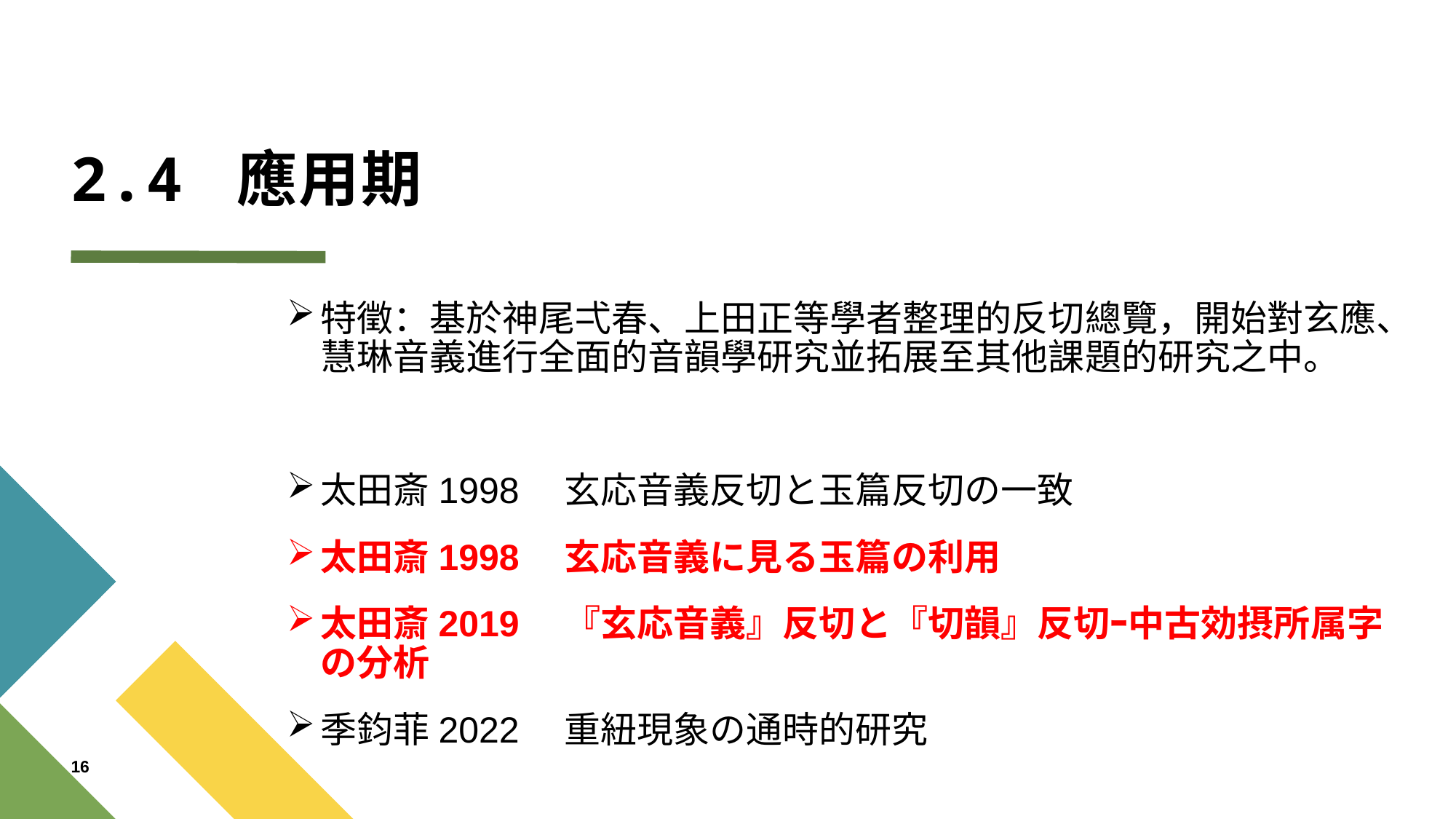

# 2.4 應用期
特徵：基於神尾弌春、上田正等學者整理的反切總覽，開始對玄應、慧琳音義進行全面的音韻學研究並拓展至其他課題的研究之中。

太田斎1998　玄応音義反切と玉篇反切の一致
太田斎1998　玄応音義に見る玉篇の利用
太田斎2019　『玄応音義』反切と『切韻』反切ｰ中古効摂所属字の分析
季鈞菲2022　重紐現象の通時的研究

16